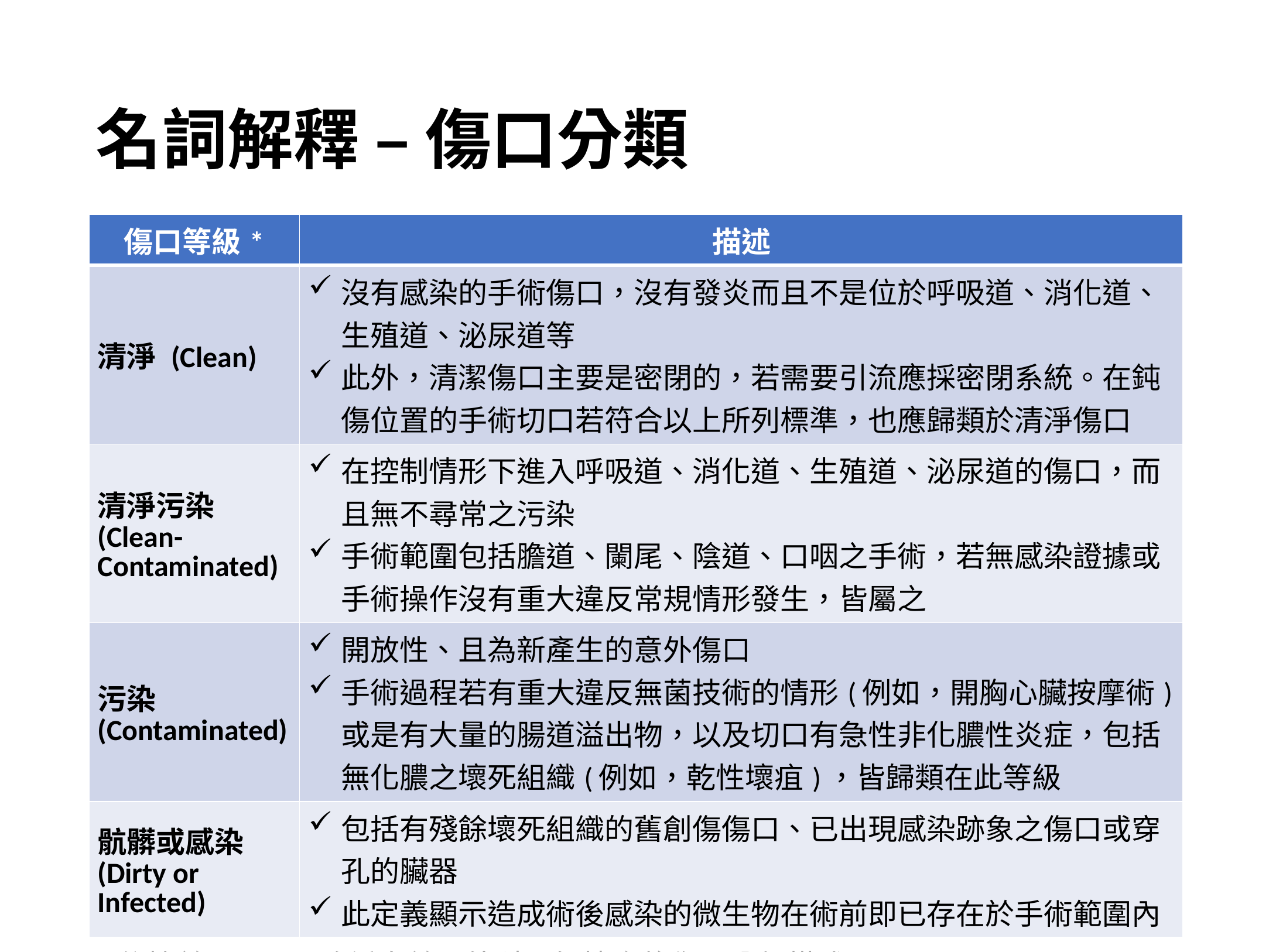

# 名詞解釋 – 傷口分類
| 傷口等級\* | 描述 |
| --- | --- |
| 清淨 (Clean) | 沒有感染的手術傷口，沒有發炎而且不是位於呼吸道、消化道、生殖道、泌尿道等 此外，清潔傷口主要是密閉的，若需要引流應採密閉系統。在鈍傷位置的手術切口若符合以上所列標準，也應歸類於清淨傷口 |
| 清淨污染 (Clean-Contaminated) | 在控制情形下進入呼吸道、消化道、生殖道、泌尿道的傷口，而且無不尋常之污染 手術範圍包括膽道、闌尾、陰道、口咽之手術，若無感染證據或手術操作沒有重大違反常規情形發生，皆屬之 |
| 污染 (Contaminated) | 開放性、且為新產生的意外傷口 手術過程若有重大違反無菌技術的情形(例如，開胸心臟按摩術)或是有大量的腸道溢出物，以及切口有急性非化膿性炎症，包括無化膿之壞死組織(例如，乾性壞疽)，皆歸類在此等級 |
| 骯髒或感染 (Dirty or Infected) | 包括有殘餘壞死組織的舊創傷傷口、已出現感染跡象之傷口或穿孔的臟器 此定義顯示造成術後感染的微生物在術前即已存在於手術範圍內 |
| \*依據美國NHSN改編自美國外科醫師協會的傷口分類模式 |  |
16